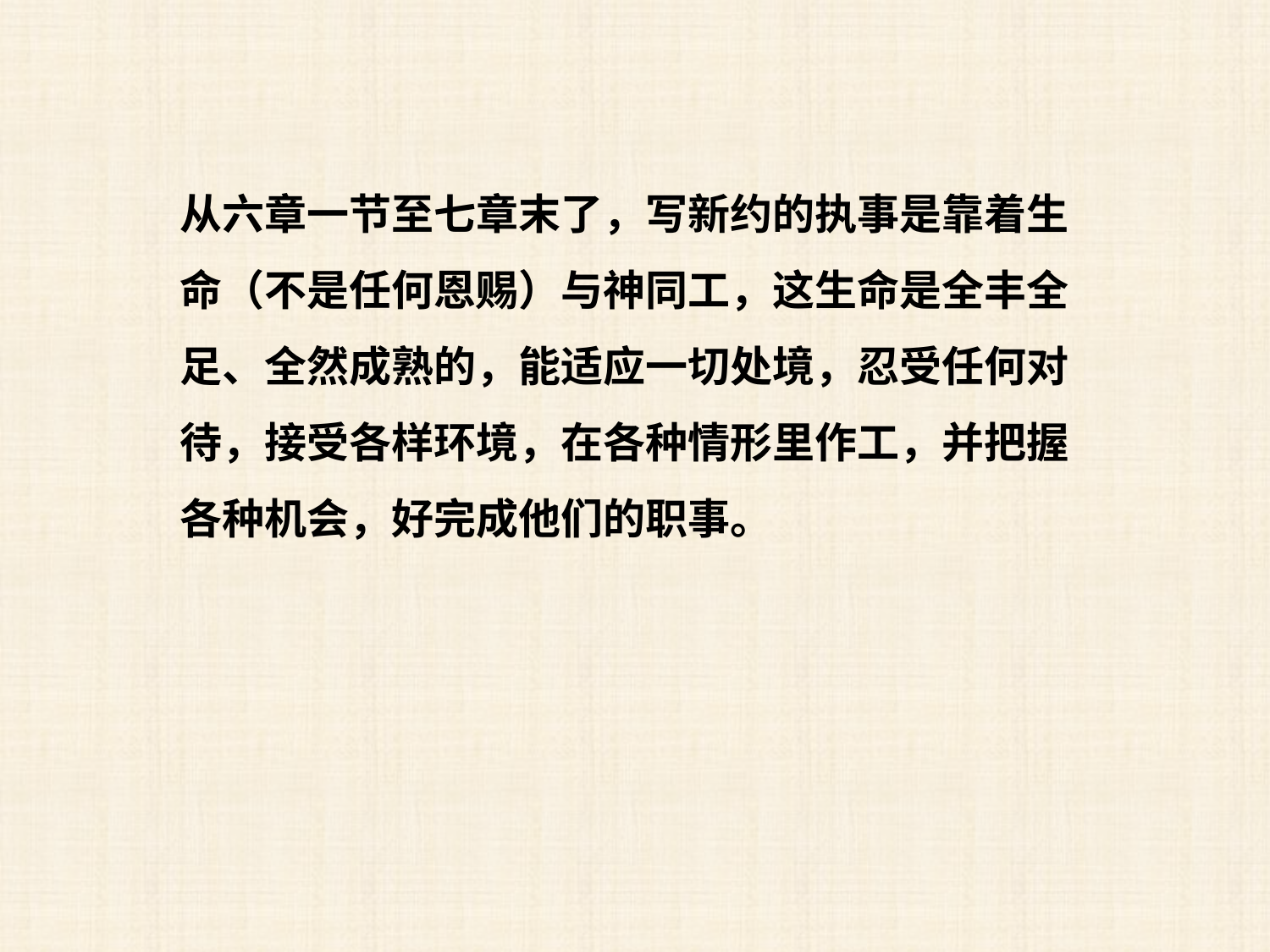

从六章一节至七章末了，写新约的执事是靠着生命（不是任何恩赐）与神同工，这生命是全丰全足、全然成熟的，能适应一切处境，忍受任何对待，接受各样环境，在各种情形里作工，并把握各种机会，好完成他们的职事。